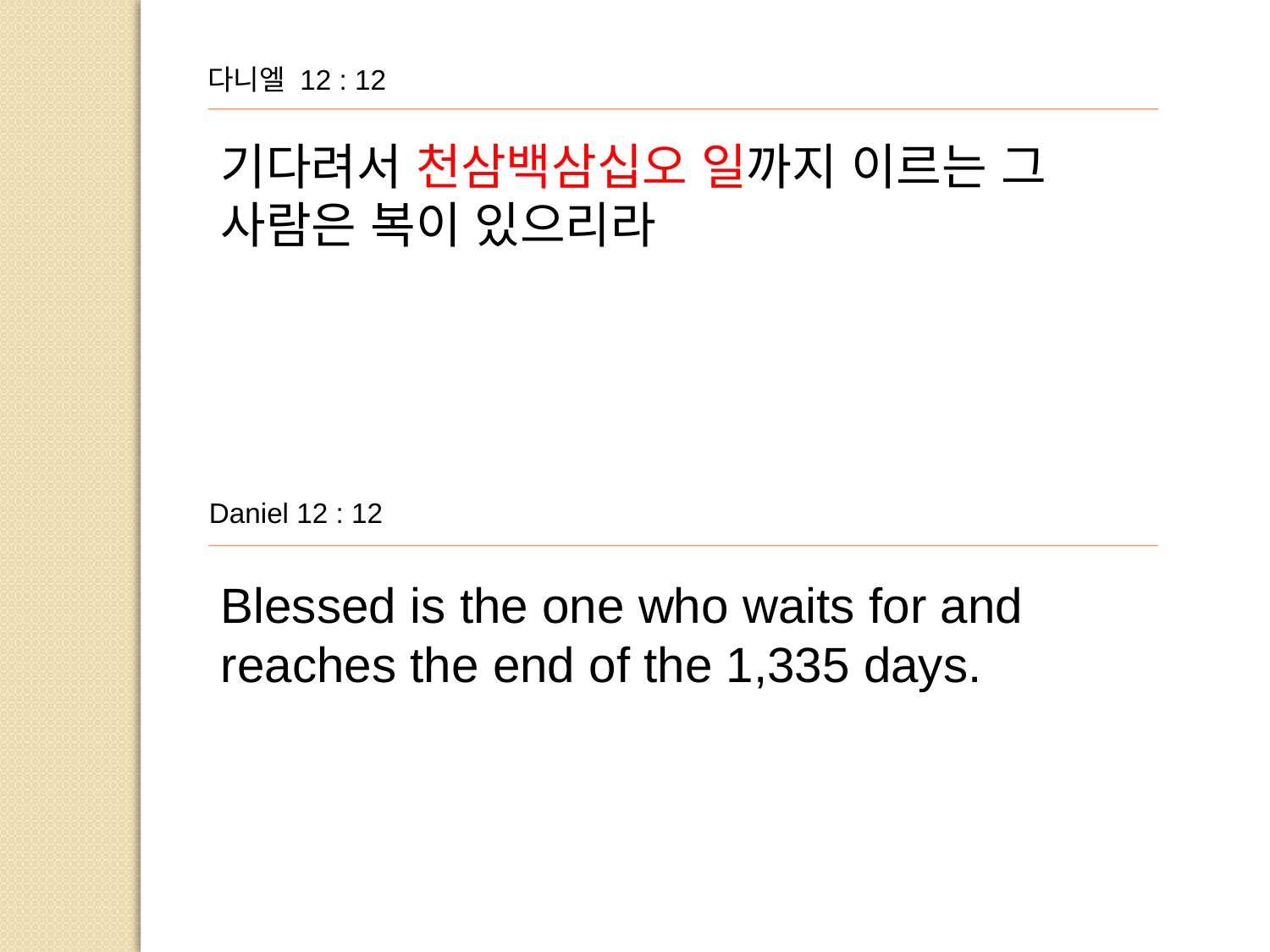

다니엘 12 : 12

기다려서 천삼백삼십오 일까지 이르는 그
사람은 복이 있으리라
Daniel 12 : 12

Blessed is the one who waits for and
reaches the end of the 1,335 days.